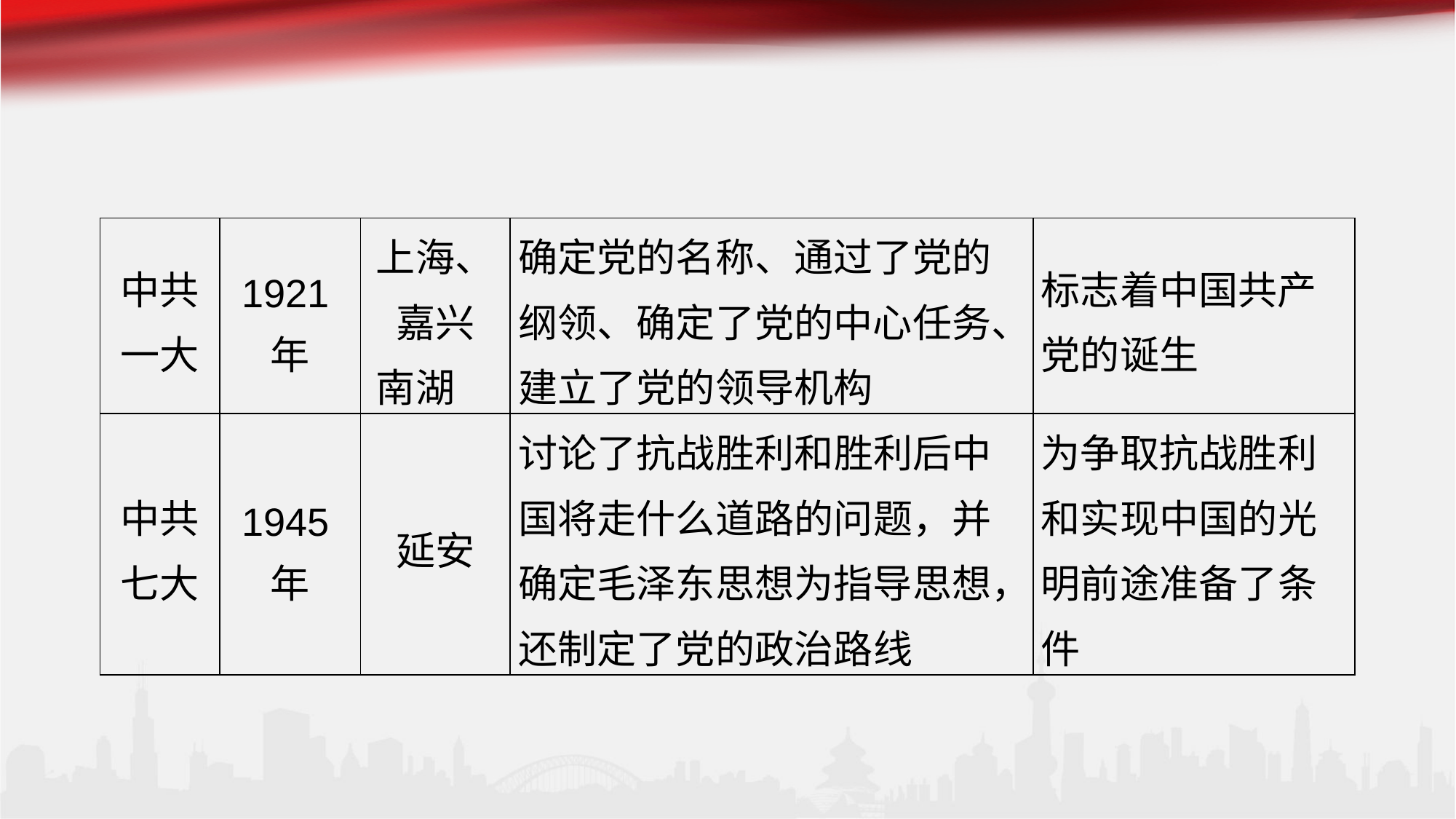

#
| 中共一大 | 1921年 | 上海、 嘉兴 南湖 | 确定党的名称、通过了党的纲领、确定了党的中心任务、建立了党的领导机构 | 标志着中国共产党的诞生 |
| --- | --- | --- | --- | --- |
| 中共七大 | 1945年 | 延安 | 讨论了抗战胜利和胜利后中国将走什么道路的问题，并确定毛泽东思想为指导思想，还制定了党的政治路线 | 为争取抗战胜利和实现中国的光明前途准备了条件 |